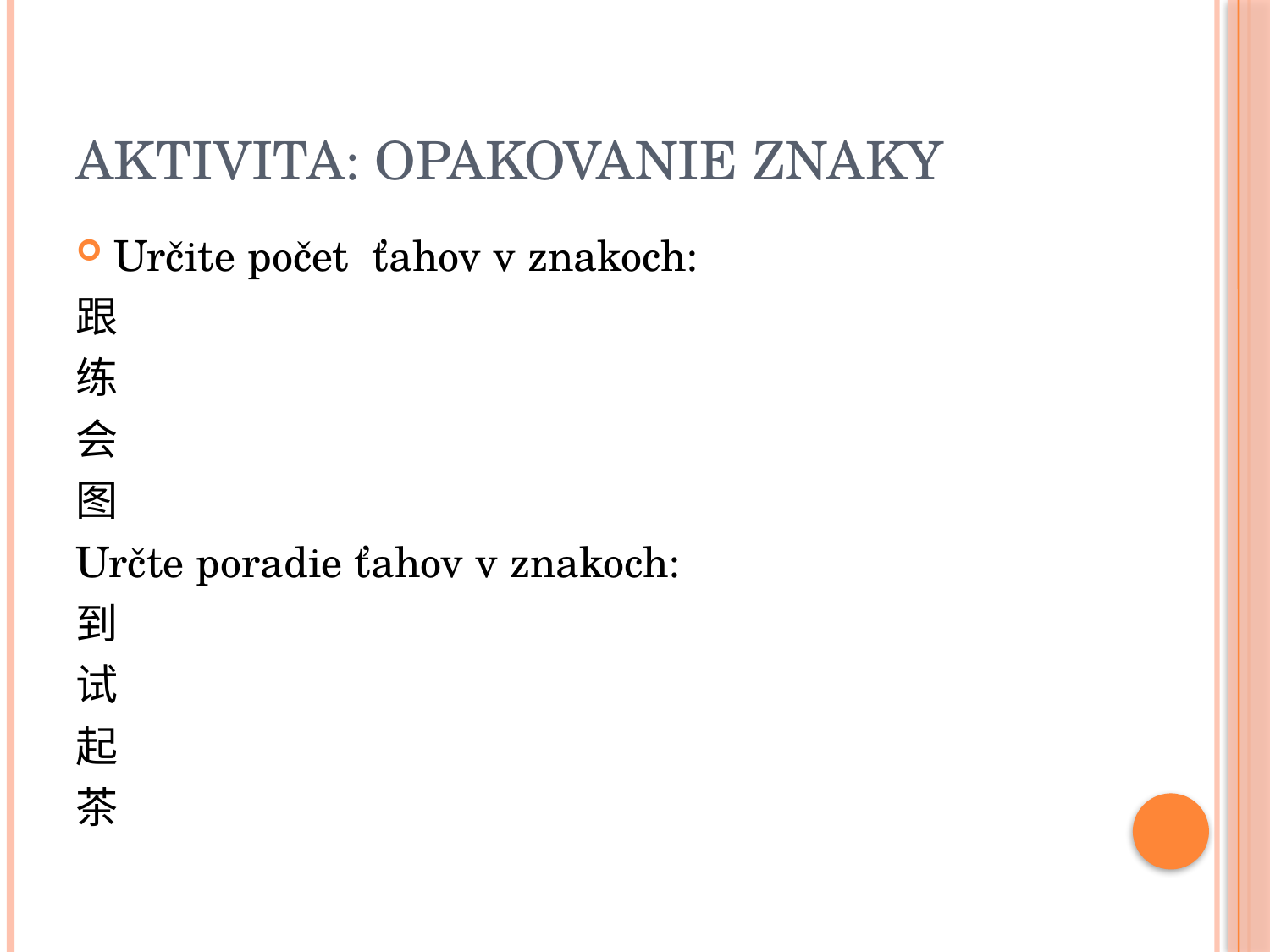

# Aktivita: opakovanie znaky
Určite počet  ťahov v znakoch:
跟
练
会
图
Určte poradie ťahov v znakoch:
到
试
起
茶